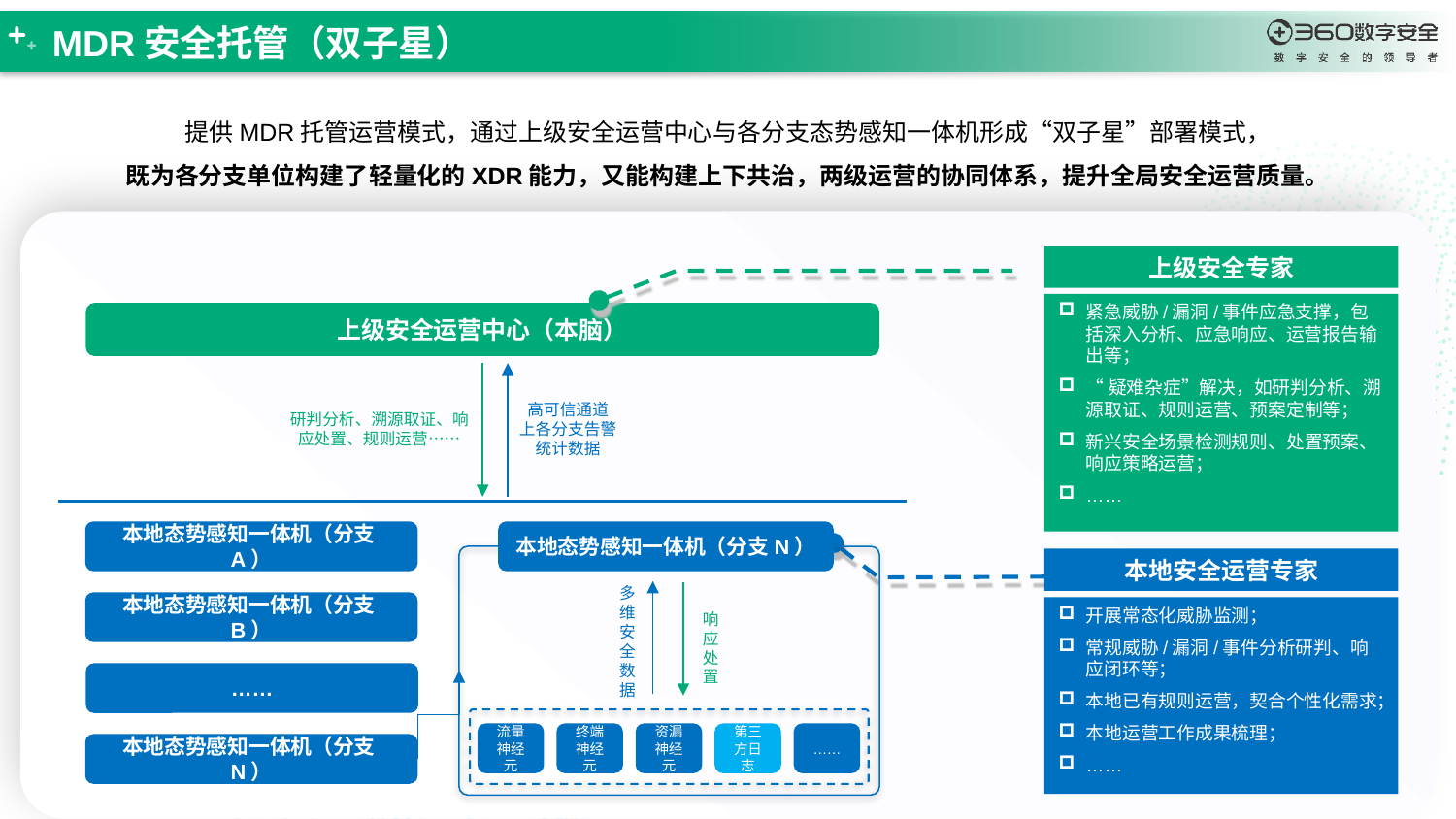

MDR安全托管（双子星）
提供MDR托管运营模式，通过上级安全运营中心与各分支态势感知一体机形成“双子星”部署模式，
既为各分支单位构建了轻量化的XDR能力，又能构建上下共治，两级运营的协同体系，提升全局安全运营质量。

上级安全专家
紧急威胁/漏洞/事件应急支撑，包括深入分析、应急响应、运营报告输出等；
“疑难杂症”解决，如研判分析、溯源取证、规则运营、预案定制等；
新兴安全场景检测规则、处置预案、响应策略运营；
……

上级安全运营中心（本脑）
高可信通道
上各分支告警统计数据
研判分析、溯源取证、响应处置、规则运营……
本地态势感知一体机（分支A）
本地态势感知一体机（分支N）

多维安全数据
响应处置

流量神经元
终端神经元
资漏神经元
第三方日志
……
本地态势感知一体机（分支B）
……
本地态势感知一体机（分支N）

本地安全运营专家
开展常态化威胁监测；
常规威胁/漏洞/事件分析研判、响应闭环等；
本地已有规则运营，契合个性化需求；
本地运营工作成果梳理；
……